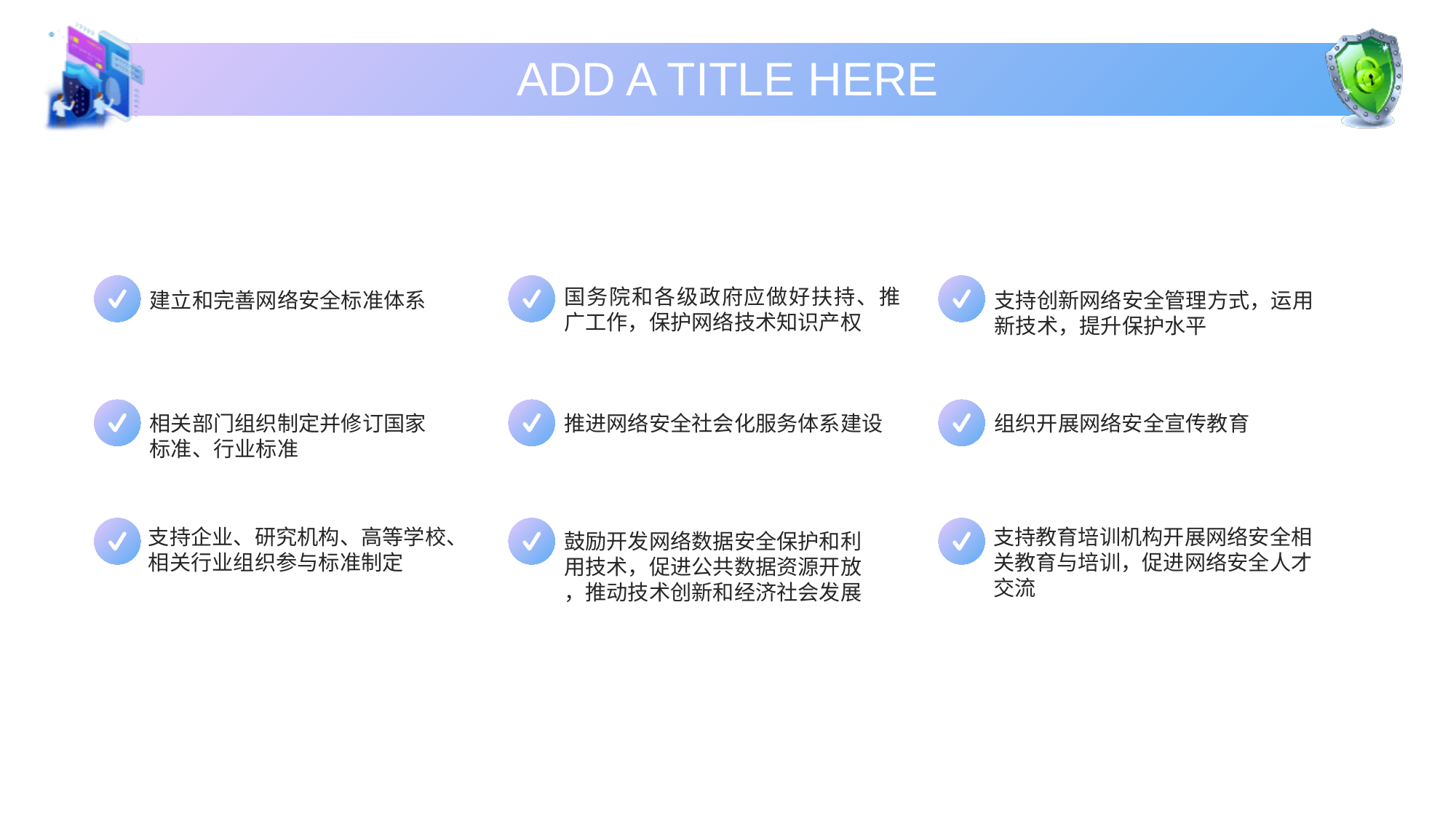

ADD A TITLE HERE

国务院和各级政府应做好扶持、推广工作，保护网络技术知识产权
建立和完善网络安全标准体系
支持创新网络安全管理方式，运用
新技术，提升保护水平

相关部门组织制定并修订国家
标准、行业标准
推进网络安全社会化服务体系建设
组织开展网络安全宣传教育
支持企业、研究机构、高等学校、
相关行业组织参与标准制定
支持教育培训机构开展网络安全相
关教育与培训，促进网络安全人才
交流

鼓励开发网络数据安全保护和利
用技术，促进公共数据资源开放
，推动技术创新和经济社会发展